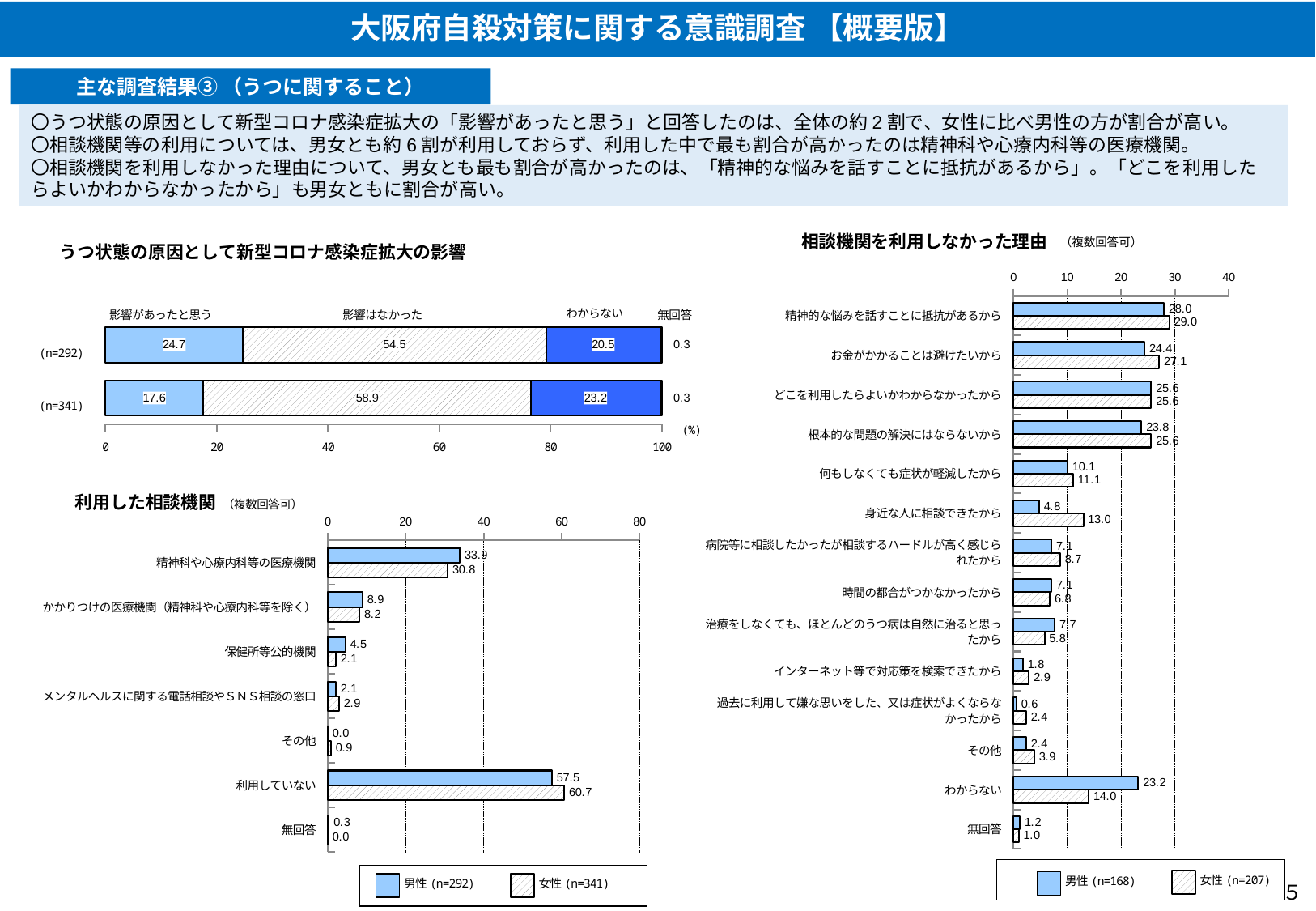

大阪府自殺対策に関する意識調査 【概要版】
主な調査結果③ （うつに関すること）
〇うつ状態の原因として新型コロナ感染症拡大の「影響があったと思う」と回答したのは、全体の約2割で、女性に比べ男性の方が割合が高い。
〇相談機関等の利用については、男女とも約6割が利用しておらず、利用した中で最も割合が高かったのは精神科や心療内科等の医療機関。
〇相談機関を利用しなかった理由について、男女とも最も割合が高かったのは、「精神的な悩みを話すことに抵抗があるから」。「どこを利用したらよいかわからなかったから」も男女ともに割合が高い。

### Chart

| Category | 影響があったと思う | 影響はなかった | わからない | 無回答 |
|---|---|---|---|---|
| 男性
(n=292) | 24.7 | 54.5 | 20.5 | 0.3 |
| 女性
(n=341) | 17.6 | 58.9 | 23.2 | 0.3 |

### Chart

| Category | 男性
(n=168) | 女性
(n=207) |
|---|---|---|
| 精神的な悩みを話すことに抵抗があるから | 28.0 | 29.0 |
| お金がかかることは避けたいから | 24.4 | 27.1 |
| どこを利用したらよいかわからなかったから | 25.6 | 25.6 |
| 根本的な問題の解決にはならないから | 23.8 | 25.6 |
| 何もしなくても症状が軽減したから | 10.1 | 11.1 |
| 身近な人に相談できたから | 4.8 | 13.0 |
| 病院等に相談したかったが相談するハードルが高く感じられたから | 7.1 | 8.7 |
| 時間の都合がつかなかったから | 7.1 | 6.8 |
| 治療をしなくても、ほとんどのうつ病は自然に治ると思ったから | 7.7 | 5.8 |
| インターネット等で対応策を検索できたから | 1.8 | 2.9 |
| 過去に利用して嫌な思いをした、又は症状がよくならなかったから | 0.6 | 2.4 |
| その他 | 2.4 | 3.9 |
| わからない | 23.2 | 14.0 |
| 無回答 | 1.2 | 1.0 |
相談機関を利用しなかった理由
（複数回答可）

### Chart

| Category | 男性
(n=292) | 女性
(n=341) |
|---|---|---|
| 精神科や心療内科等の医療機関 | 33.9 | 30.8 |
| かかりつけの医療機関（精神科や心療内科等を除く） | 8.9 | 8.2 |
| 保健所等公的機関 | 4.5 | 2.1 |
| メンタルヘルスに関する電話相談やＳＮＳ相談の窓口 | 2.1 | 2.9 |
| その他 | 0.0 | 0.9 |
| 利用していない | 57.5 | 60.7 |
| 無回答 | 0.3 | 0.0 |
５